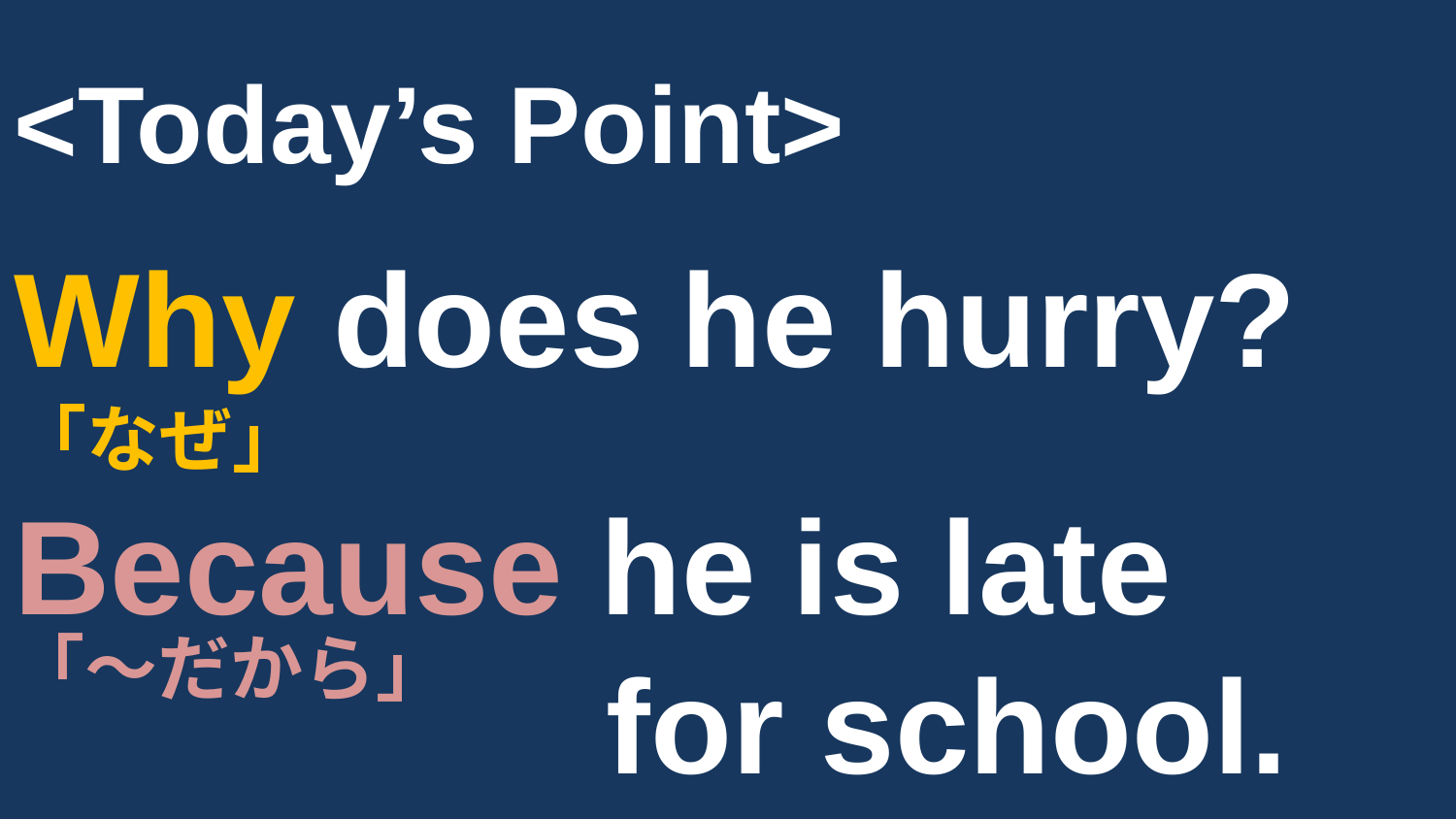

<Today’s Point>

Why does he hurry?
「なぜ」
Because he is late
            　 for school.

「～だから」